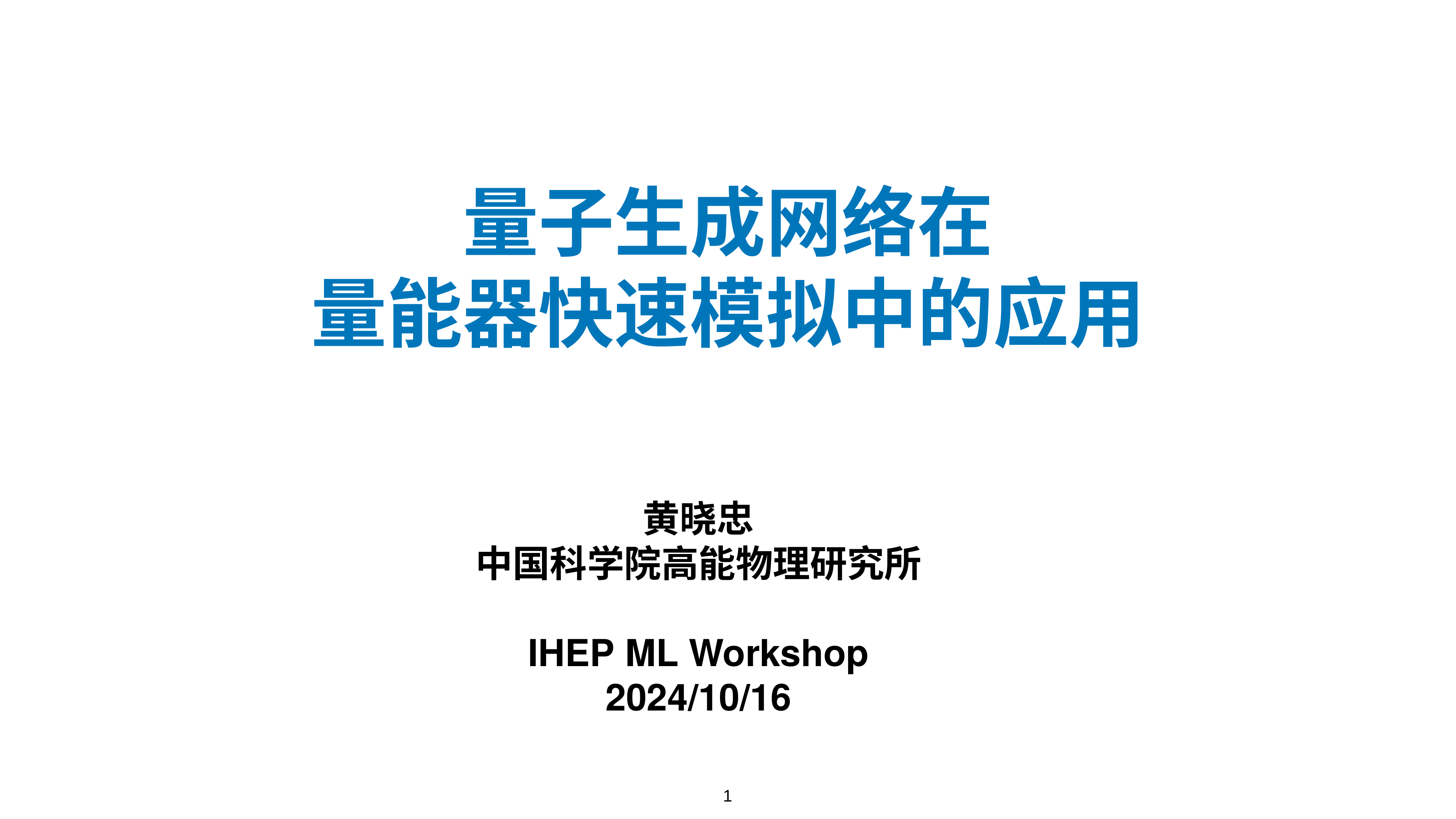

# 量子生成网络在
量能器快速模拟中的应用

黄晓忠
中国科学院高能物理研究所

IHEP ML Workshop
2024/10/16
1